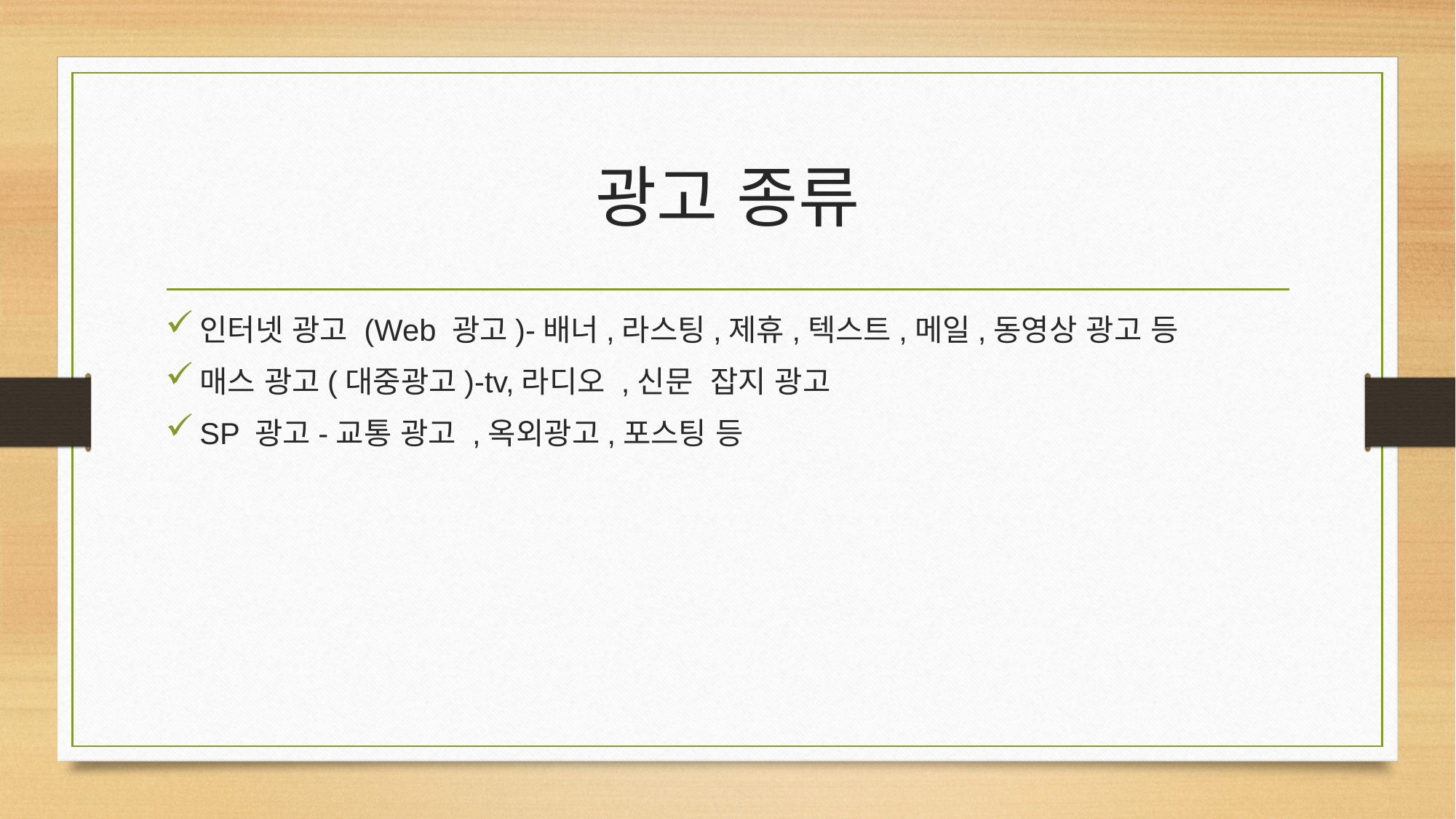

# 광고 종류
인터넷 광고 (Web 광고)-배너,라스팅,제휴,텍스트,메일,동영상 광고 등
매스 광고(대중광고)-tv,라디오 ,신문  잡지 광고
SP 광고-교통 광고 ,옥외광고,포스팅 등